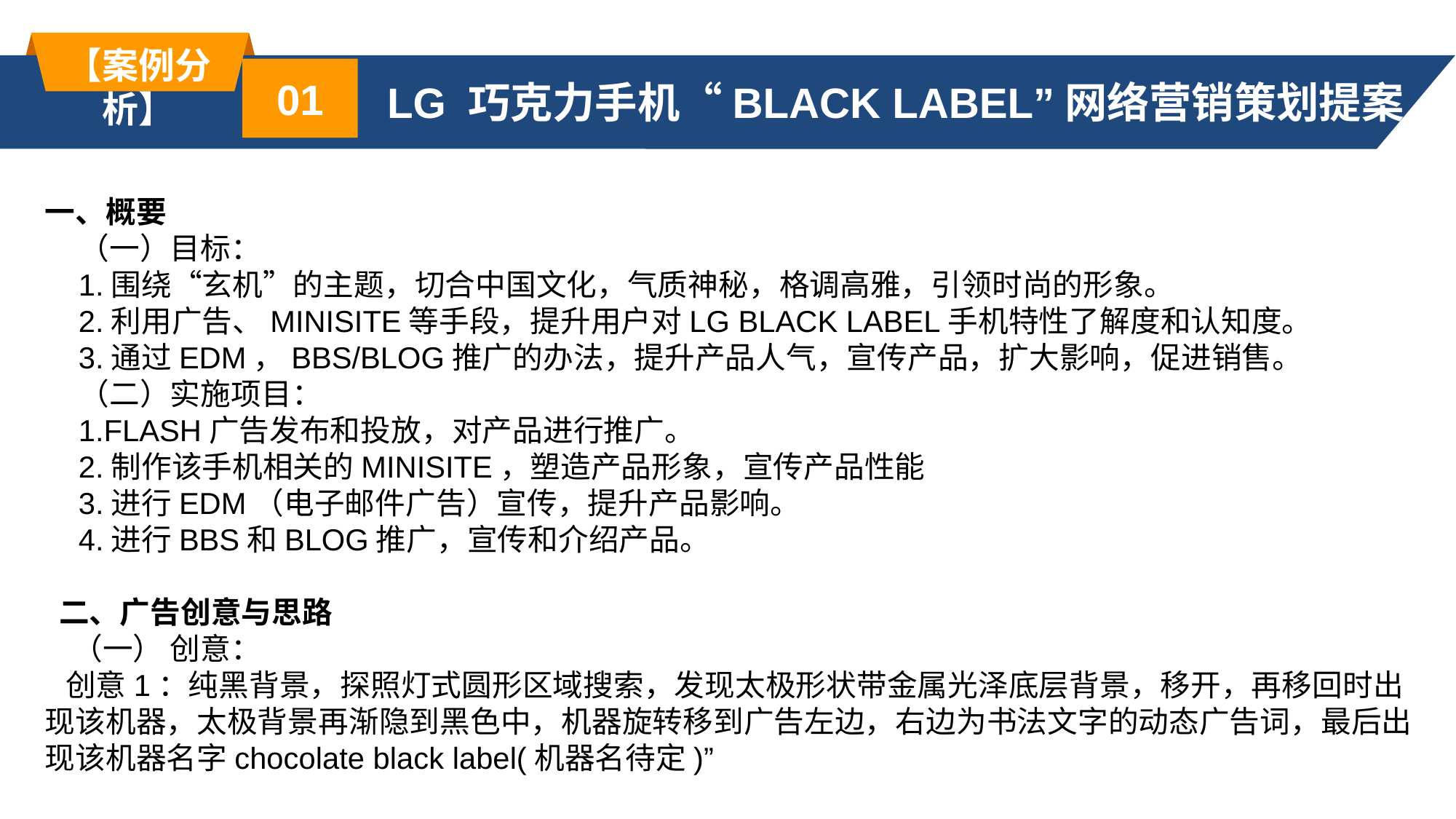

【案例分析】

01
 LG 巧克力手机“BLACK LABEL”网络营销策划提案
一、概要
    （一）目标：
    1.围绕“玄机”的主题，切合中国文化，气质神秘，格调高雅，引领时尚的形象。
    2.利用广告、MINISITE等手段，提升用户对LG BLACK LABEL手机特性了解度和认知度。
    3.通过EDM，BBS/BLOG推广的办法，提升产品人气，宣传产品，扩大影响，促进销售。
    （二）实施项目：
    1.FLASH广告发布和投放，对产品进行推广。
    2.制作该手机相关的MINISITE，塑造产品形象，宣传产品性能
    3.进行EDM（电子邮件广告）宣传，提升产品影响。
    4.进行BBS和BLOG推广，宣传和介绍产品。

 二、广告创意与思路
   （一） 创意：
  创意1：纯黑背景，探照灯式圆形区域搜索，发现太极形状带金属光泽底层背景，移开，再移回时出现该机器，太极背景再渐隐到黑色中，机器旋转移到广告左边，右边为书法文字的动态广告词，最后出现该机器名字chocolate black label(机器名待定)”